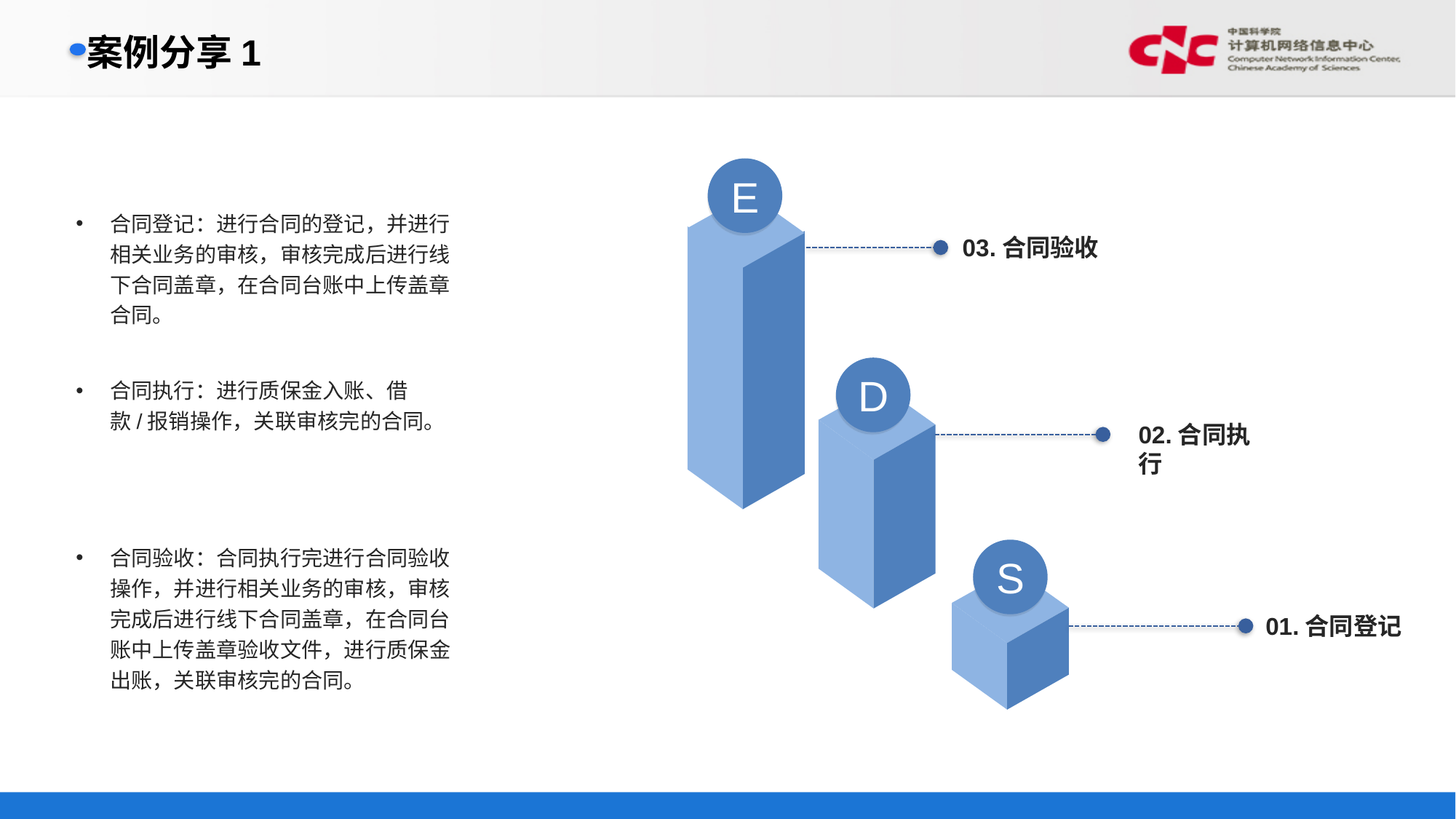

案例分享1
E

合同登记：进行合同的登记，并进行相关业务的审核，审核完成后进行线下合同盖章，在合同台账中上传盖章合同。

03.合同验收

D
合同执行：进行质保金入账、借款/报销操作，关联审核完的合同。

02.合同执行

合同验收：合同执行完进行合同验收操作，并进行相关业务的审核，审核完成后进行线下合同盖章，在合同台账中上传盖章验收文件，进行质保金出账，关联审核完的合同。
S

01.合同登记